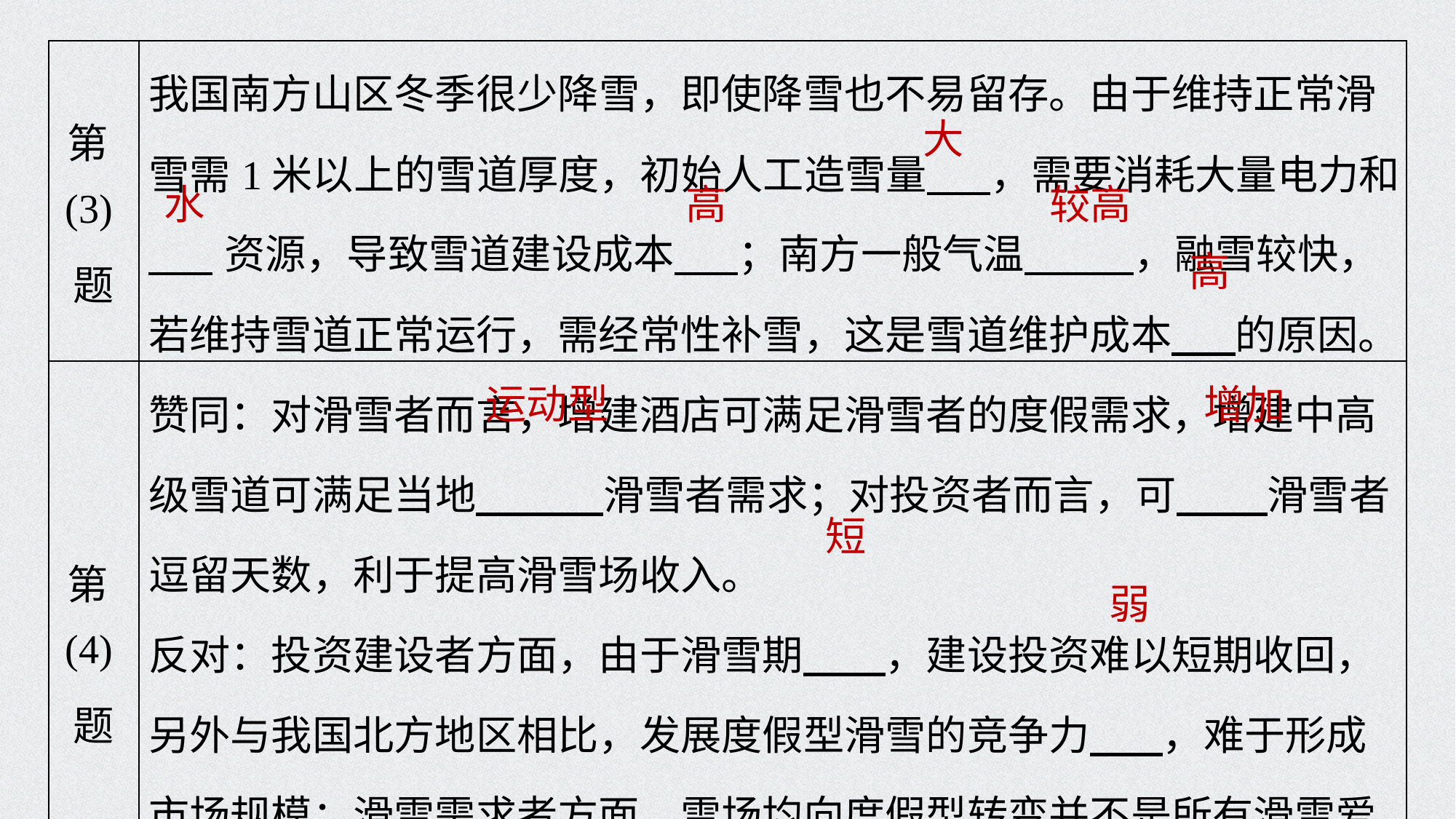

| 第(3)题 | 我国南方山区冬季很少降雪，即使降雪也不易留存。由于维持正常滑雪需1米以上的雪道厚度，初始人工造雪量 ，需要消耗大量电力和 资源，导致雪道建设成本 ；南方一般气温 ，融雪较快，若维持雪道正常运行，需经常性补雪，这是雪道维护成本 的原因。 |
| --- | --- |
| 第(4)题 | 赞同：对滑雪者而言，增建酒店可满足滑雪者的度假需求，增建中高级雪道可满足当地 滑雪者需求；对投资者而言，可 滑雪者逗留天数，利于提高滑雪场收入。 反对：投资建设者方面，由于滑雪期 ，建设投资难以短期收回，另外与我国北方地区相比，发展度假型滑雪的竞争力 ，难于形成市场规模；滑雪需求者方面，雪场均向度假型转变并不是所有滑雪爱好者的需求，也不符合因地制宜原则。 |
大
水
高
较高
高
运动型
增加
短
弱